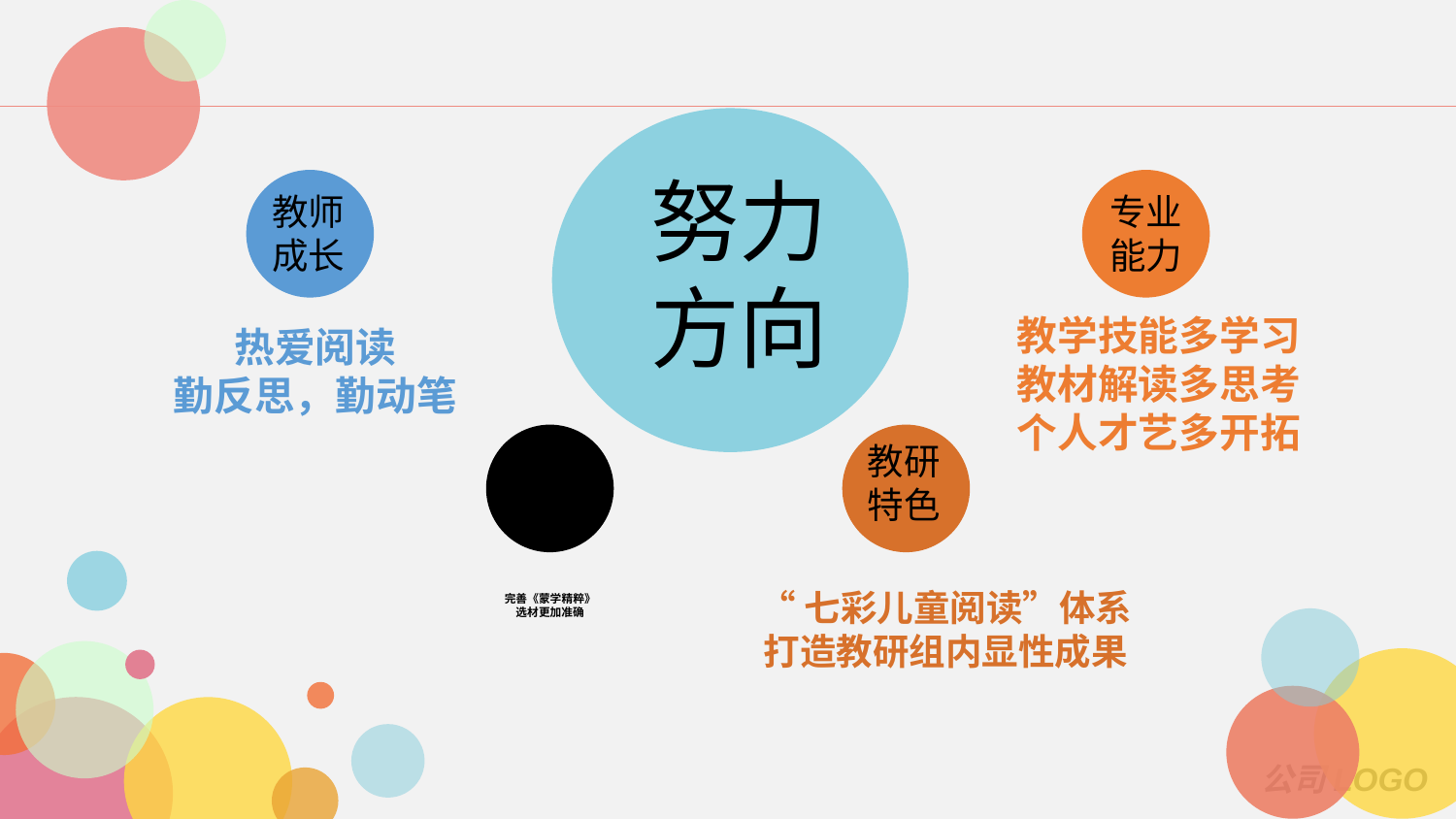

努力方向

热爱阅读
勤反思，勤动笔

教学技能多学习
教材解读多思考
个人才艺多开拓
教师成长
专业能力

完善《蒙学精粹》
选材更加准确

“七彩儿童阅读”体系
打造教研组内显性成果
教研特色
课程建设